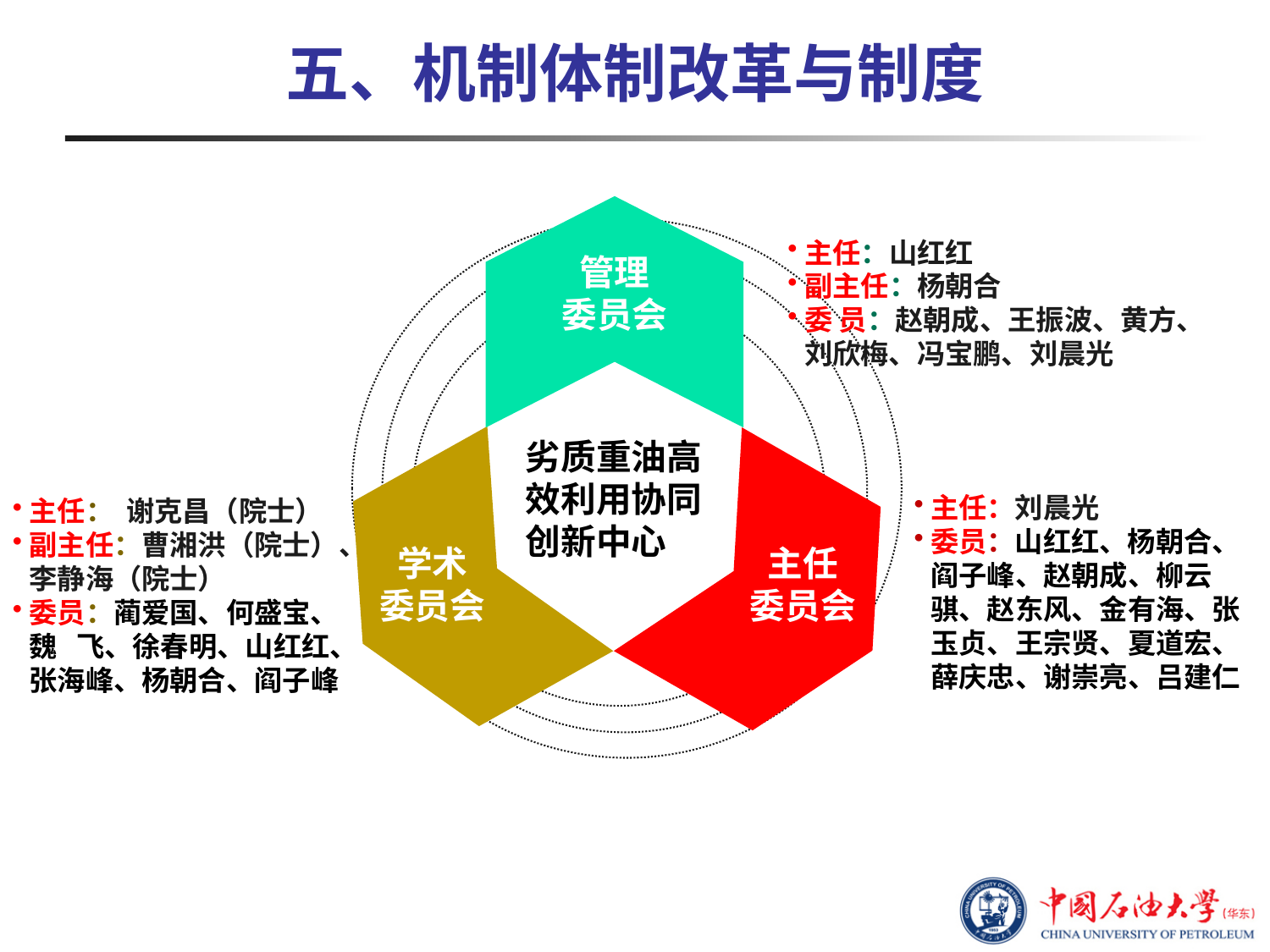

# 五、机制体制改革与制度

主任：山红红
副主任：杨朝合
委 员：赵朝成、王振波、黄方、刘欣梅、冯宝鹏、刘晨光

管理
委员会

劣质重油高效利用协同创新中心

主任：刘晨光
委员：山红红、杨朝合、阎子峰、赵朝成、柳云骐、赵东风、金有海、张玉贞、王宗贤、夏道宏、薛庆忠、谢崇亮、吕建仁

主任：  谢克昌（院士）
副主任：曹湘洪（院士）、李静海（院士）
委员：蔺爱国、何盛宝、  魏   飞、徐春明、山红红、张海峰、杨朝合、阎子峰
学术
委员会
主任
委员会